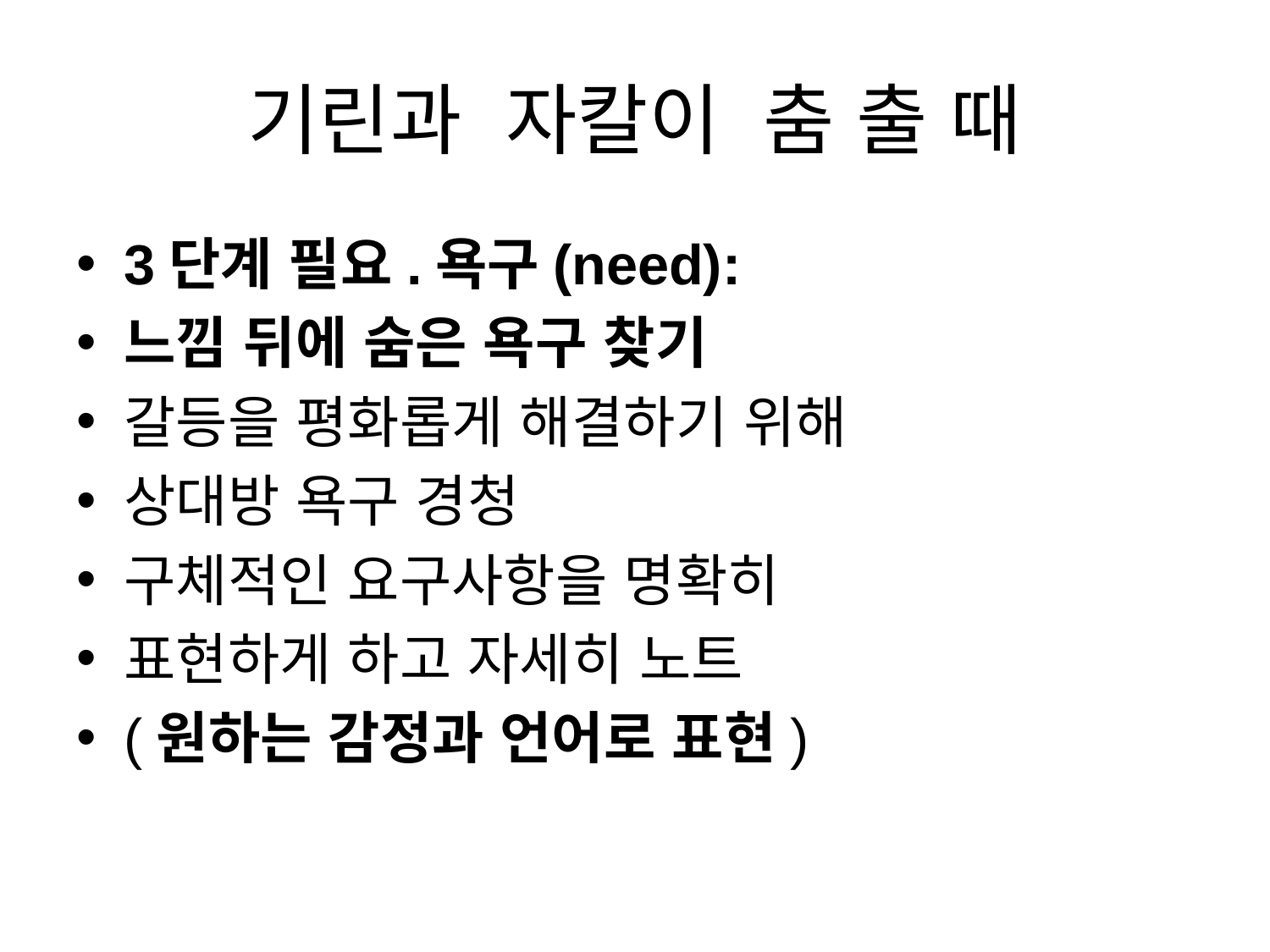

# 기린과  자칼이  춤 출 때
3단계 필요.욕구(need):
느낌 뒤에 숨은 욕구 찾기
갈등을 평화롭게 해결하기 위해
상대방 욕구 경청
구체적인 요구사항을 명확히
표현하게 하고 자세히 노트
(원하는 감정과 언어로 표현)